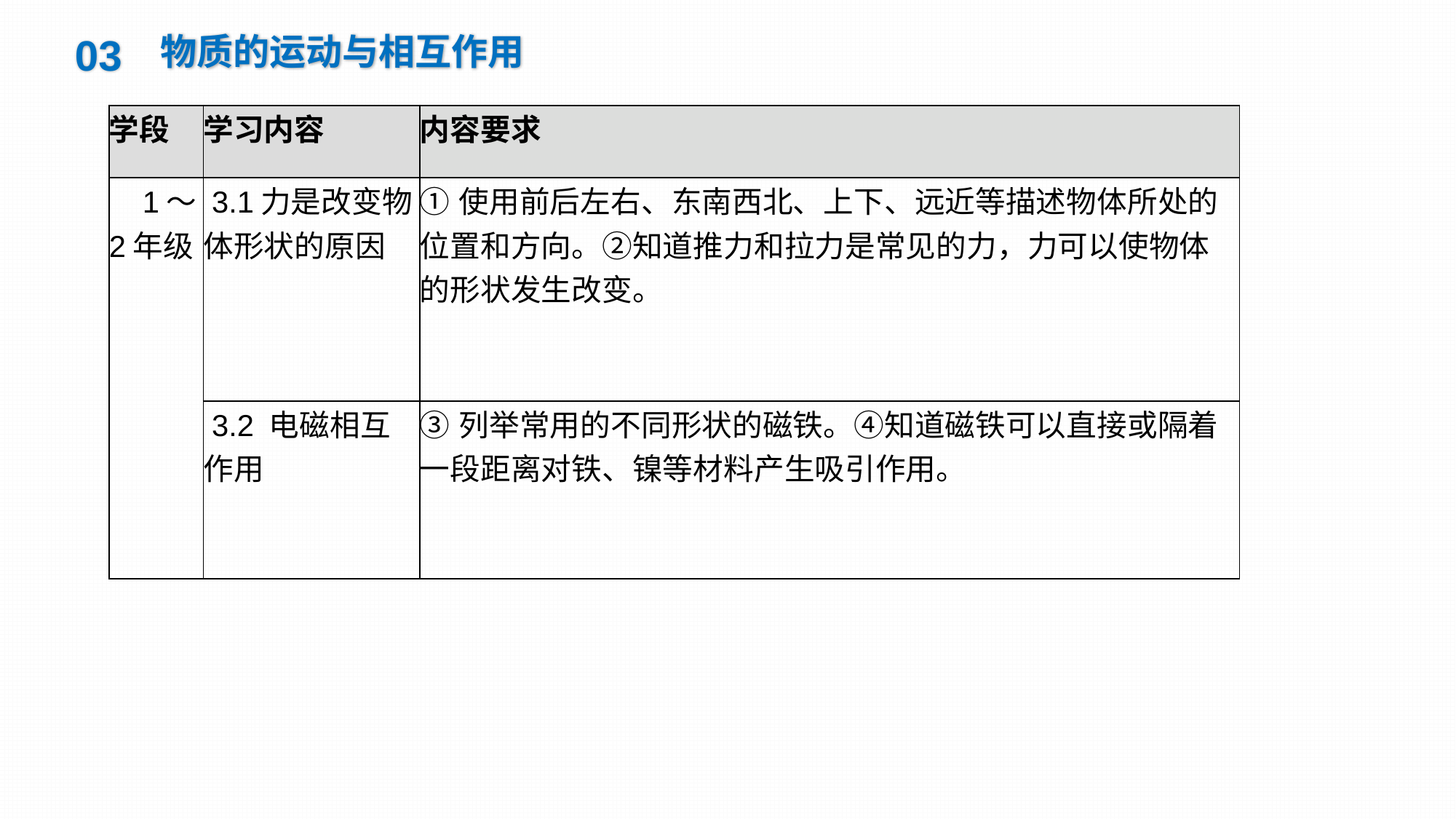

03
物质的运动与相互作用
| 学段 | 学习内容 | 内容要求 |
| --- | --- | --- |
| 1～2年级 | 3.1力是改变物体形状的原因 | ①使用前后左右、东南西北、上下、远近等描述物体所处的位置和方向。②知道推力和拉力是常见的力，力可以使物体的形状发生改变。 |
|  | 3.2 电磁相互作用 | ③列举常用的不同形状的磁铁。④知道磁铁可以直接或隔着一段距离对铁、镍等材料产生吸引作用。 |